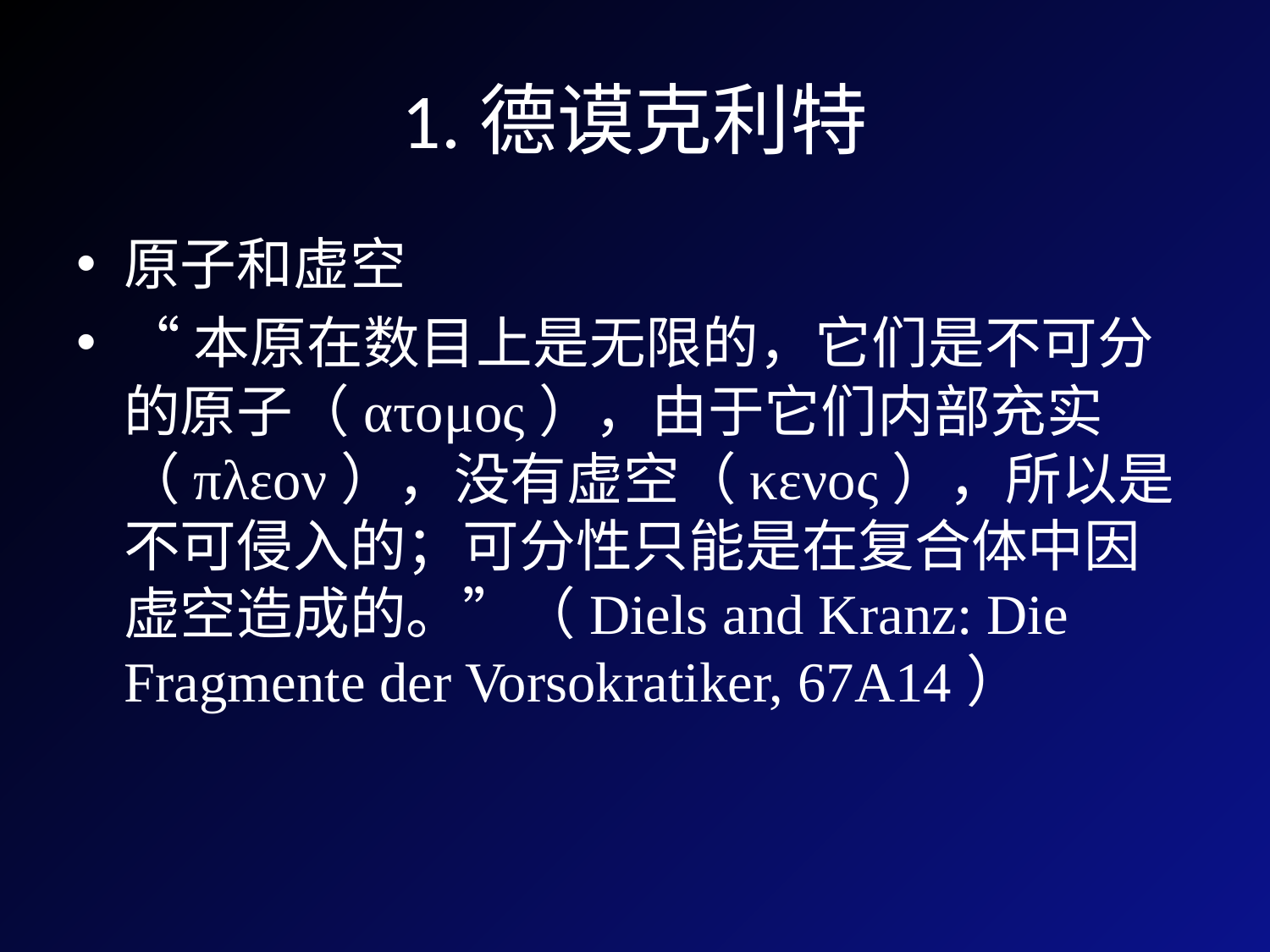

# 1.德谟克利特
原子和虚空
“本原在数目上是无限的，它们是不可分的原子（ατομος），由于它们内部充实（πλεον），没有虚空（κενος），所以是不可侵入的；可分性只能是在复合体中因虚空造成的。”（Diels and Kranz: Die Fragmente der Vorsokratiker, 67A14）